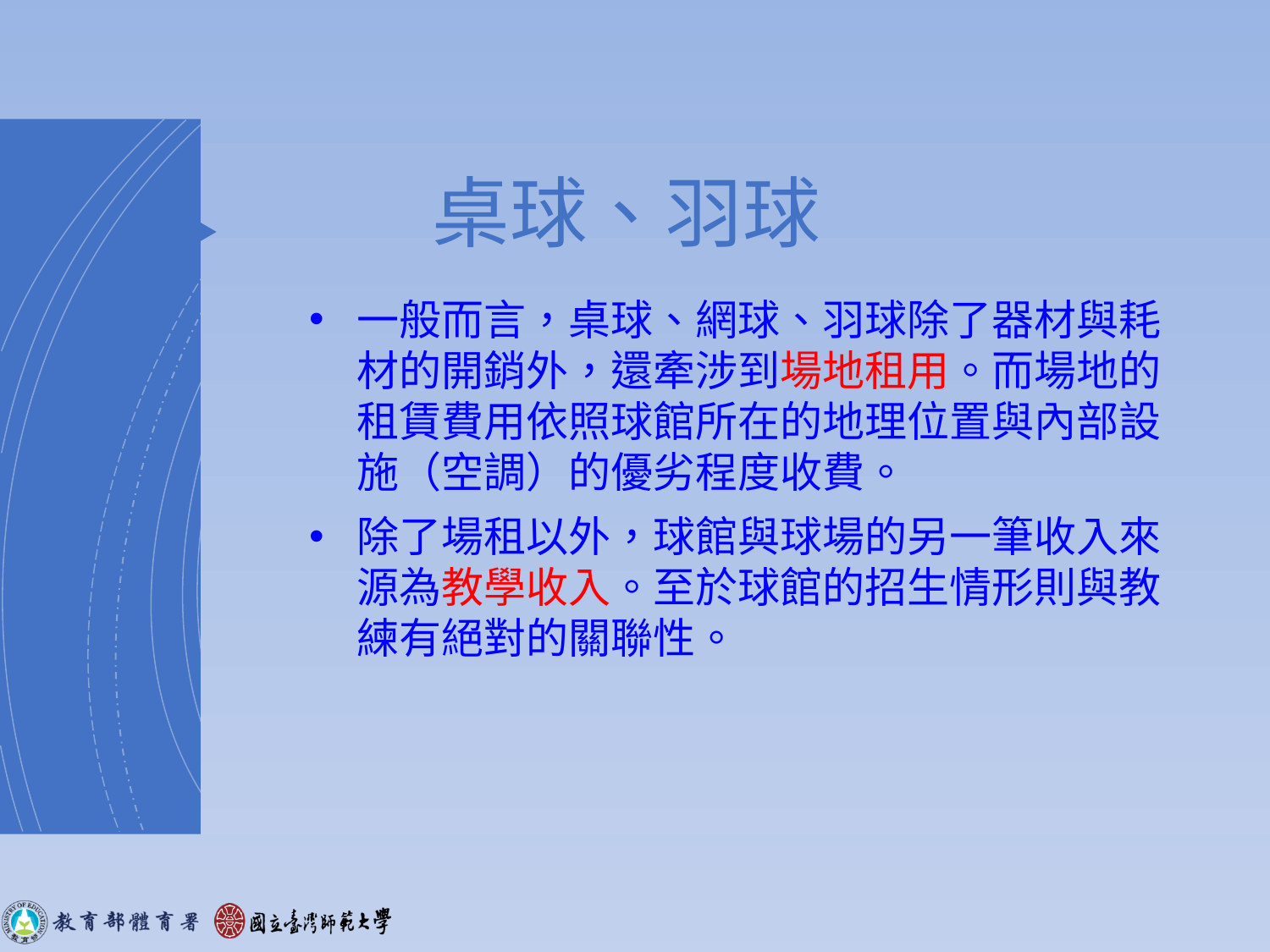

# 桌球、羽球

一般而言，桌球、網球、羽球除了器材與耗材的開銷外，還牽涉到場地租用。而場地的租賃費用依照球館所在的地理位置與內部設施（空調）的優劣程度收費。
除了場租以外，球館與球場的另一筆收入來源為教學收入。至於球館的招生情形則與教練有絕對的關聯性。